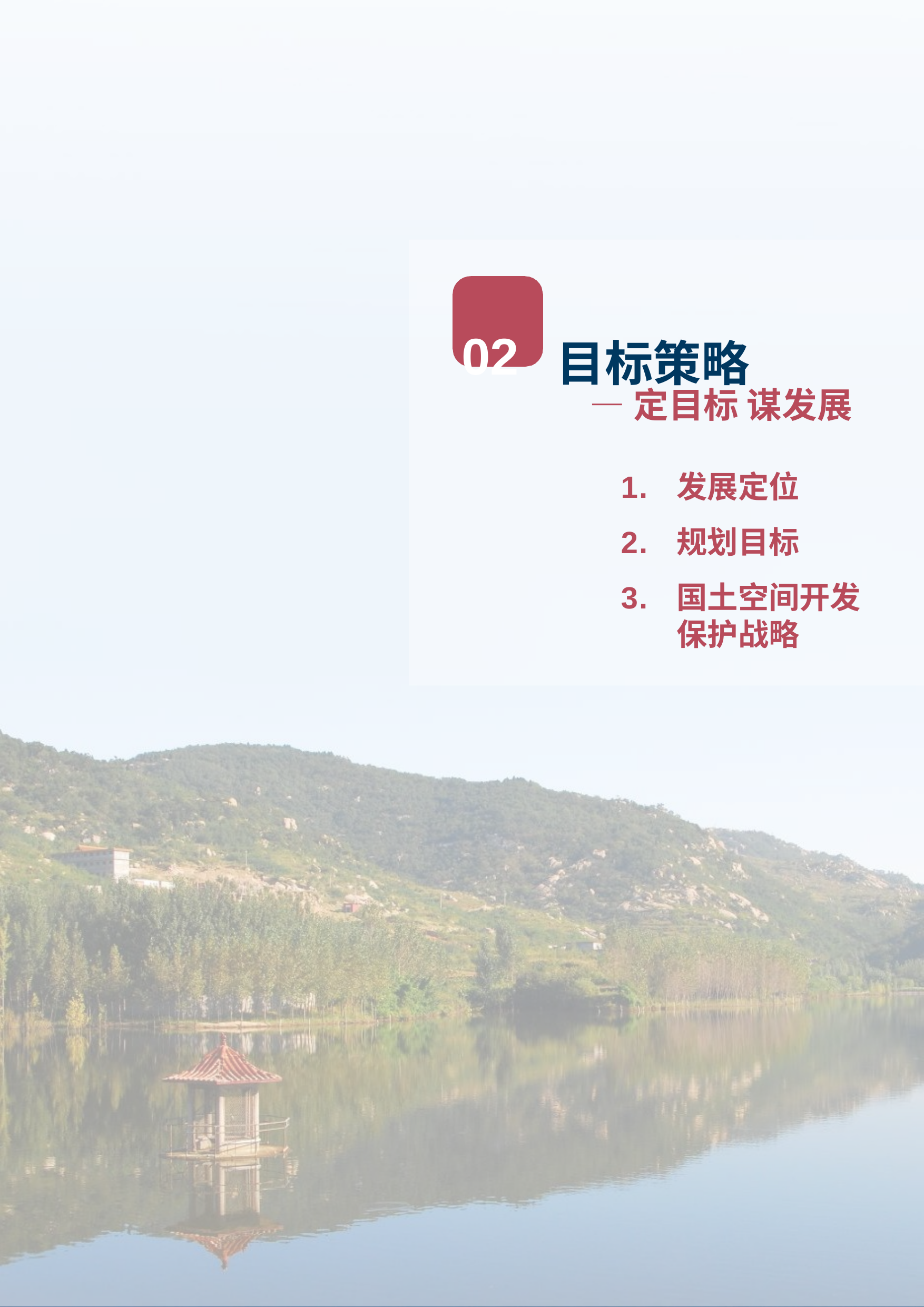

02	目标策略
—定目标 谋发展

发展定位
规划目标
国土空间开发保护战略